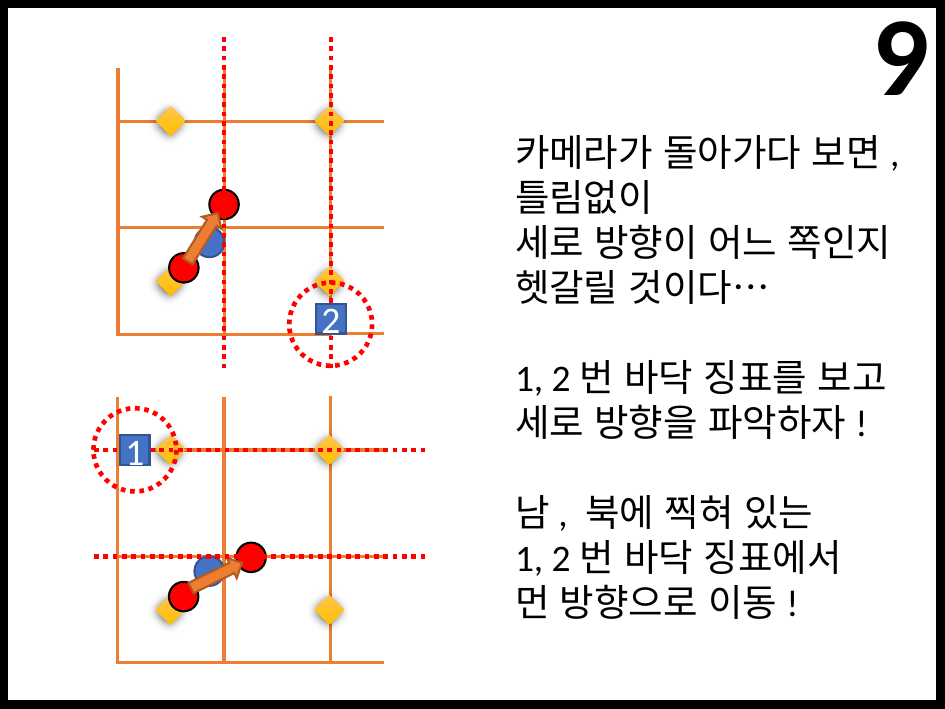

9

카메라가 돌아가다 보면,
틀림없이
세로 방향이 어느 쪽인지
헷갈릴 것이다…

1, 2번 바닥 징표를 보고
세로 방향을 파악하자!

남, 북에 찍혀 있는
1, 2번 바닥 징표에서
먼 방향으로 이동!

2

1